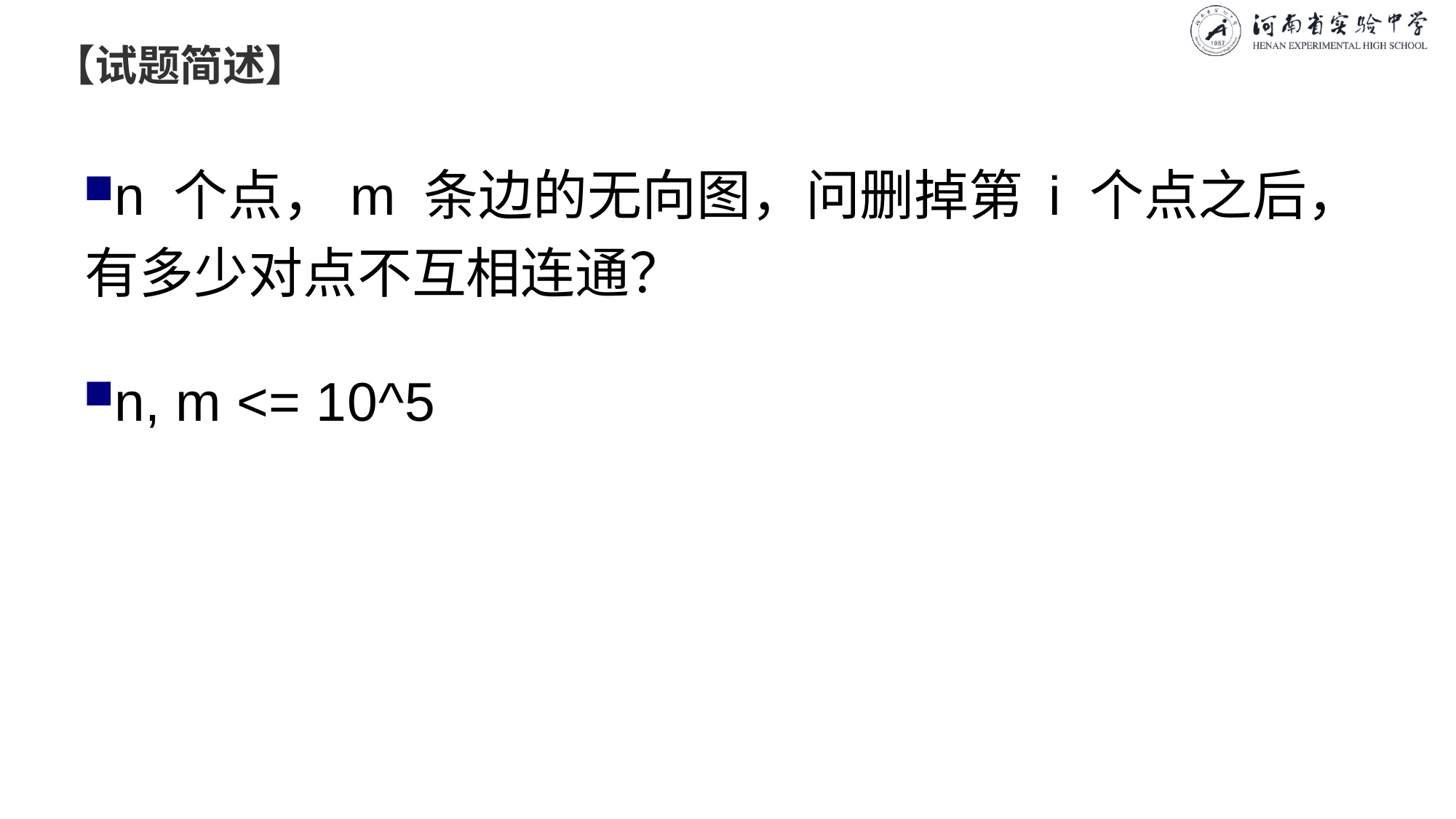

# 【试题简述】
n 个点，m 条边的无向图，问删掉第 i 个点之后，有多少对点不互相连通？

n, m <= 10^5